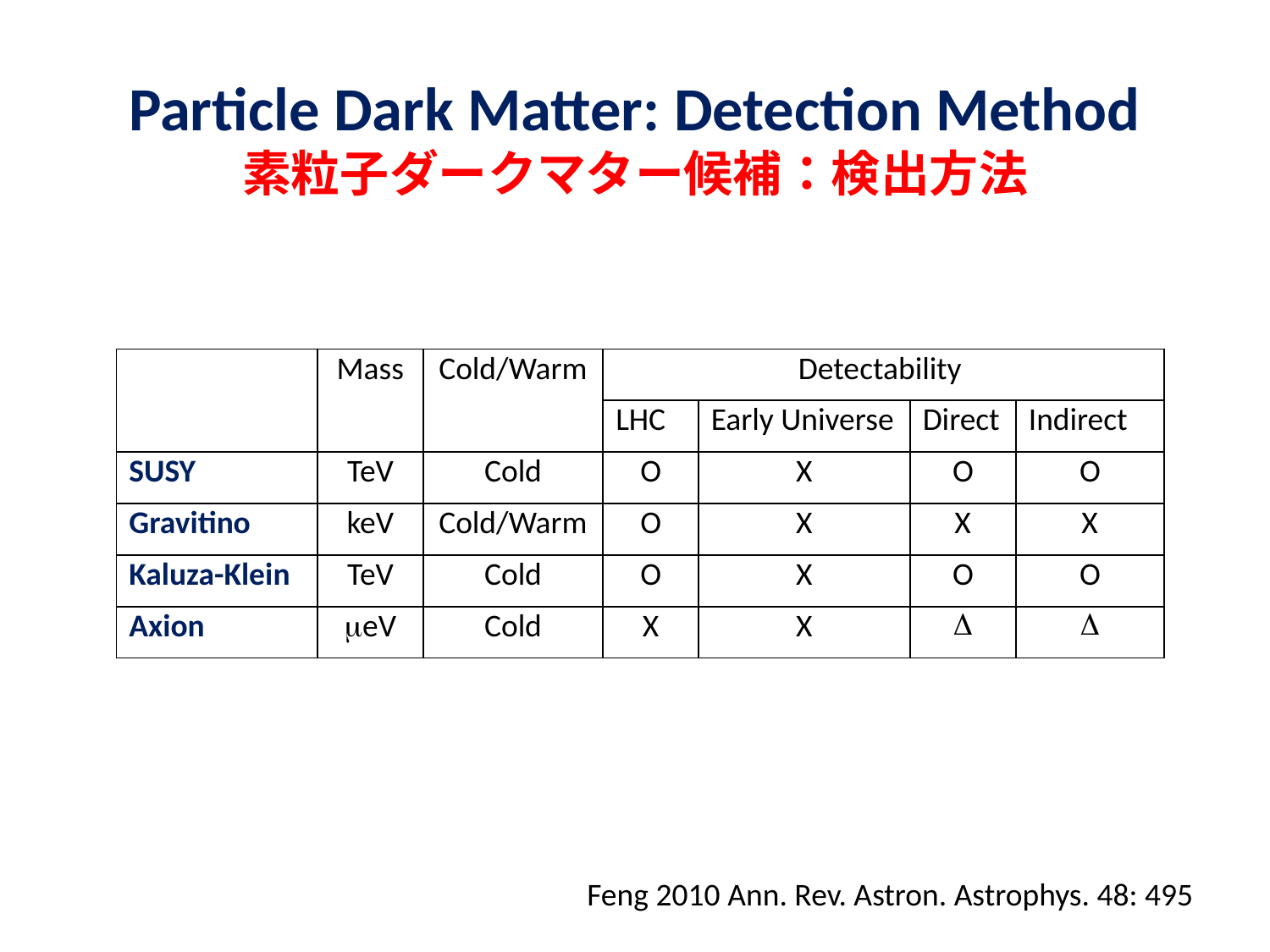

# Particle Dark Matter: Detection Method 素粒子ダークマター候補：検出方法
|  | Mass | Cold/Warm | Detectability |  |  |  |
| --- | --- | --- | --- | --- | --- | --- |
|  |  |  | LHC | Early Universe | Direct | Indirect |
| SUSY | TeV | Cold | O | X | O | O |
| Gravitino | keV | Cold/Warm | O | X | X | X |
| Kaluza-Klein | TeV | Cold | O | X | O | O |
| Axion | μeV | Cold | X | X | Δ | Δ |
Feng 2010 Ann. Rev. Astron. Astrophys. 48: 495